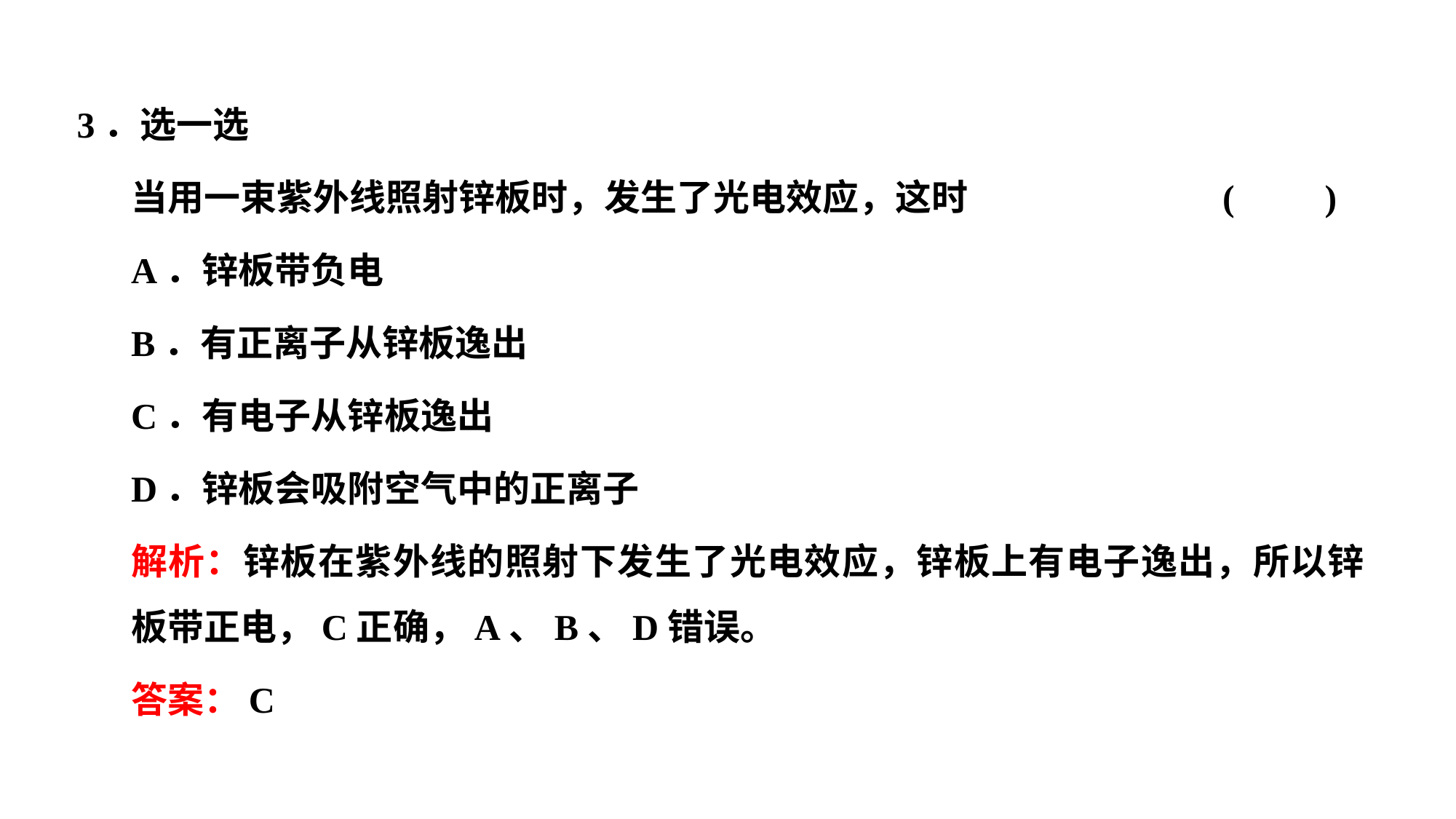

3．选一选
当用一束紫外线照射锌板时，发生了光电效应，这时			(　　)
A．锌板带负电
B．有正离子从锌板逸出
C．有电子从锌板逸出
D．锌板会吸附空气中的正离子
解析：锌板在紫外线的照射下发生了光电效应，锌板上有电子逸出，所以锌板带正电，C正确，A、B、D错误。
答案：C